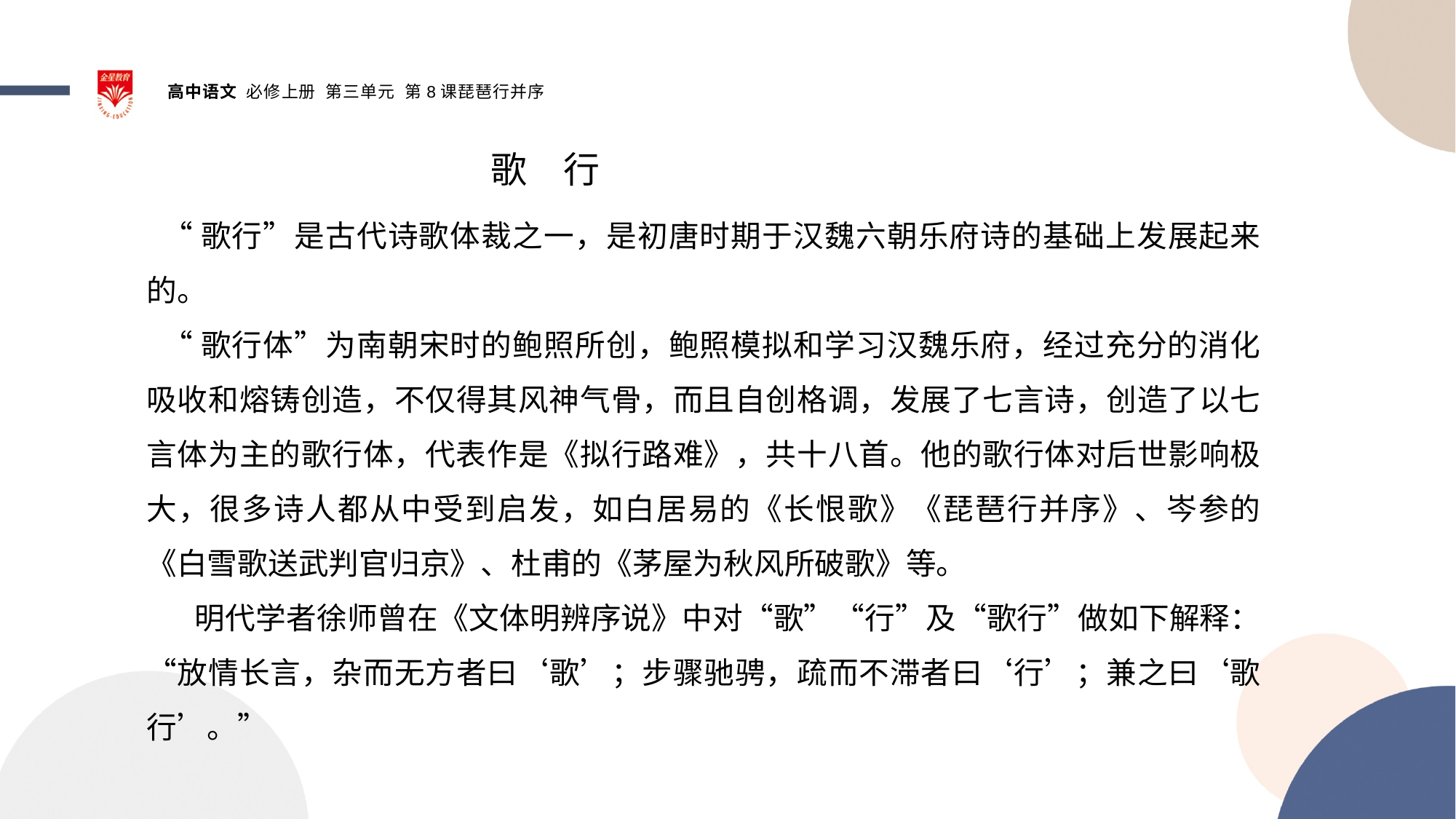

歌　行
  “歌行”是古代诗歌体裁之一，是初唐时期于汉魏六朝乐府诗的基础上发展起来的。
  “歌行体”为南朝宋时的鲍照所创，鲍照模拟和学习汉魏乐府，经过充分的消化吸收和熔铸创造，不仅得其风神气骨，而且自创格调，发展了七言诗，创造了以七言体为主的歌行体，代表作是《拟行路难》，共十八首。他的歌行体对后世影响极大，很多诗人都从中受到启发，如白居易的《长恨歌》《琵琶行并序》、岑参的《白雪歌送武判官归京》、杜甫的《茅屋为秋风所破歌》等。
      明代学者徐师曾在《文体明辨序说》中对“歌”“行”及“歌行”做如下解释：“放情长言，杂而无方者曰‘歌’；步骤驰骋，疏而不滞者曰‘行’；兼之曰‘歌行’。”